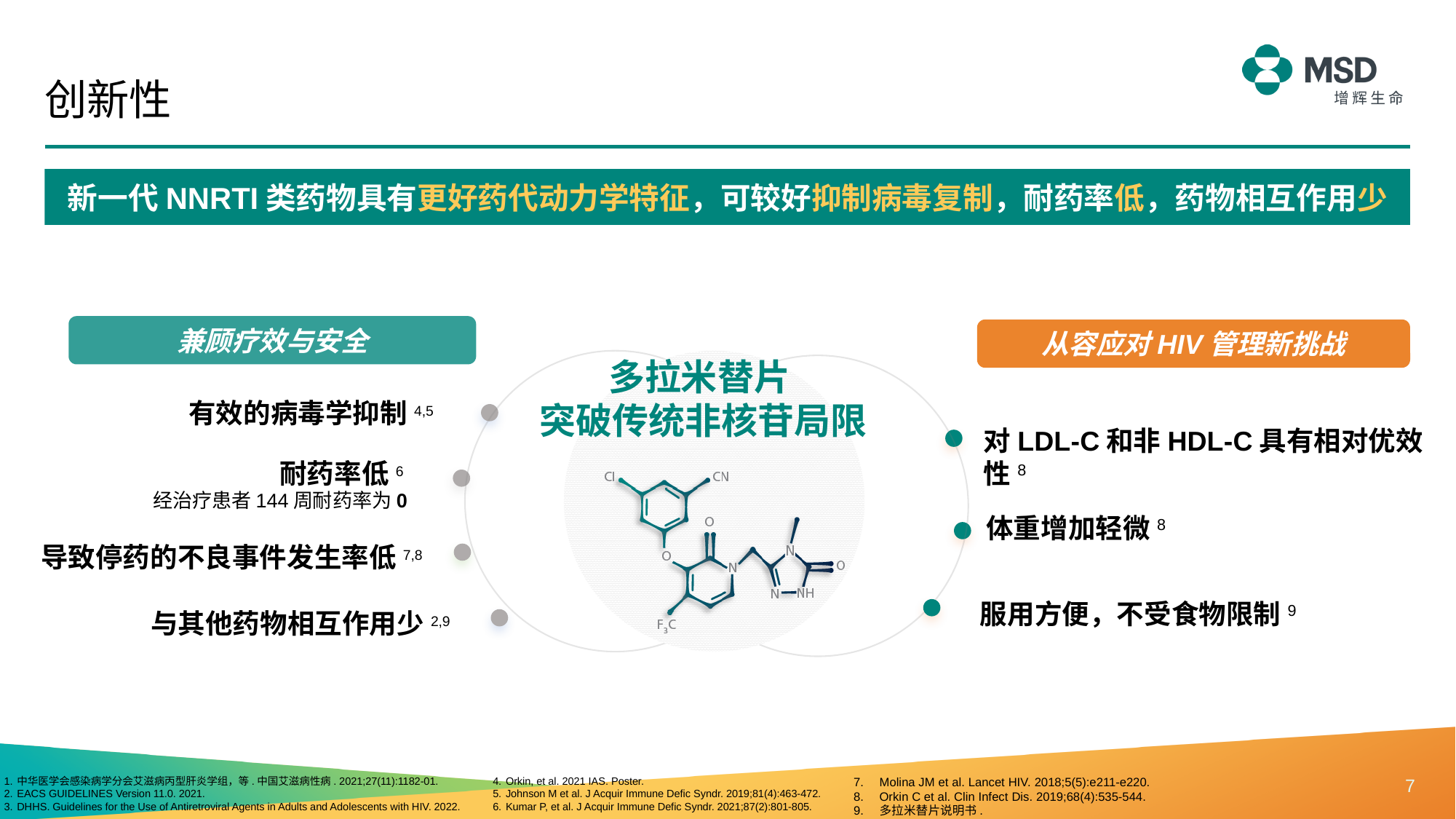

创新性
新一代NNRTI类药物具有更好药代动力学特征，可较好抑制病毒复制，耐药率低，药物相互作用少
兼顾疗效与安全
从容应对HIV管理新挑战
多拉米替片
突破传统非核苷局限

有效的病毒学抑制4,5

对LDL-C和非HDL-C具有相对优效性8

耐药率低6

经治疗患者144周耐药率为0
体重增加轻微8

导致停药的不良事件发生率低7,8

服用方便，不受食物限制9

与其他药物相互作用少2,9

中华医学会感染病学分会艾滋病丙型肝炎学组，等.中国艾滋病性病. 2021;27(11):1182-01.
EACS GUIDELINES Version 11.0. 2021.
DHHS. Guidelines for the Use of Antiretroviral Agents in Adults and Adolescents with HIV. 2022.
Orkin, et al. 2021 IAS. Poster.
Johnson M et al. J Acquir Immune Defic Syndr. 2019;81(4):463-472.
Kumar P, et al. J Acquir Immune Defic Syndr. 2021;87(2):801-805.
Molina JM et al. Lancet HIV. 2018;5(5):e211-e220.
Orkin C et al. Clin Infect Dis. 2019;68(4):535-544.
多拉米替片说明书.
7